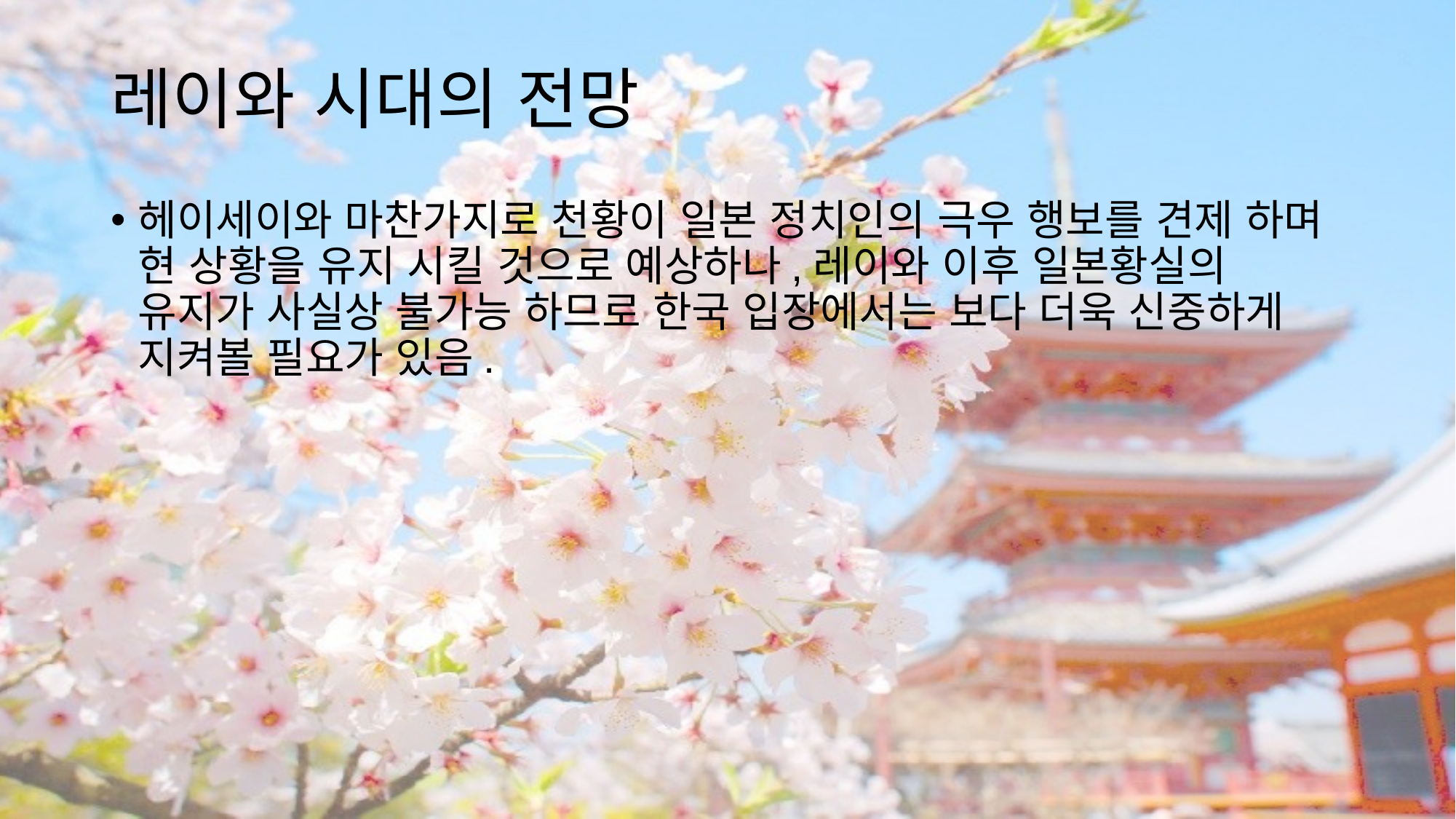

# 레이와 시대의 전망
헤이세이와 마찬가지로 천황이 일본 정치인의 극우 행보를 견제 하며 현 상황을 유지 시킬 것으로 예상하나,레이와 이후 일본황실의 유지가 사실상 불가능 하므로 한국 입장에서는 보다 더욱 신중하게 지켜볼 필요가 있음.